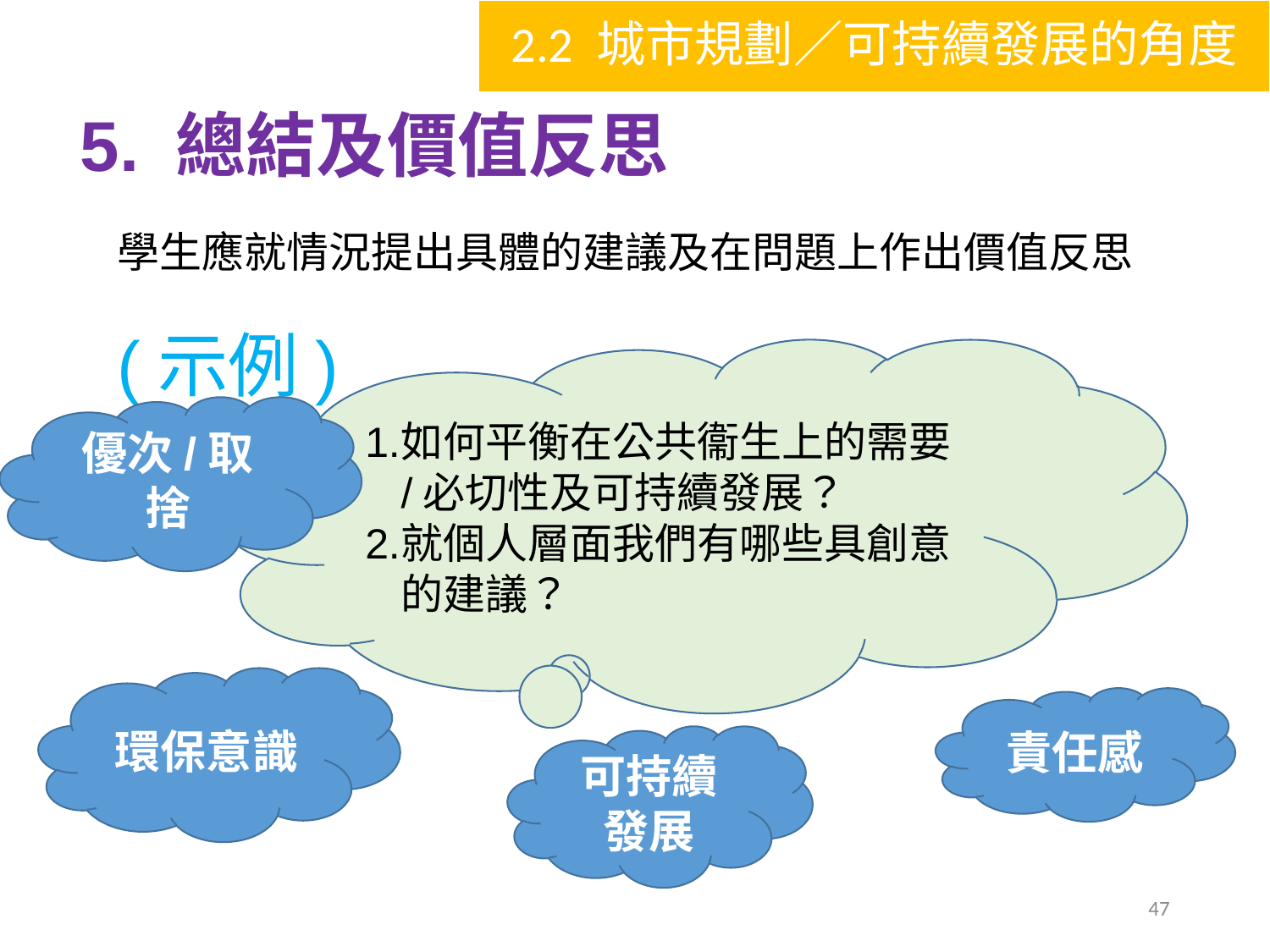

2.2 城市規劃／可持續發展的角度
# 5. 總結及價值反思
學生應就情況提出具體的建議及在問題上作出價值反思

(示例)
如何平衡在公共衞生上的需要/必切性及可持續發展？
就個人層面我們有哪些具創意的建議？
優次/取捨
環保意識
責任感
可持續發展
47